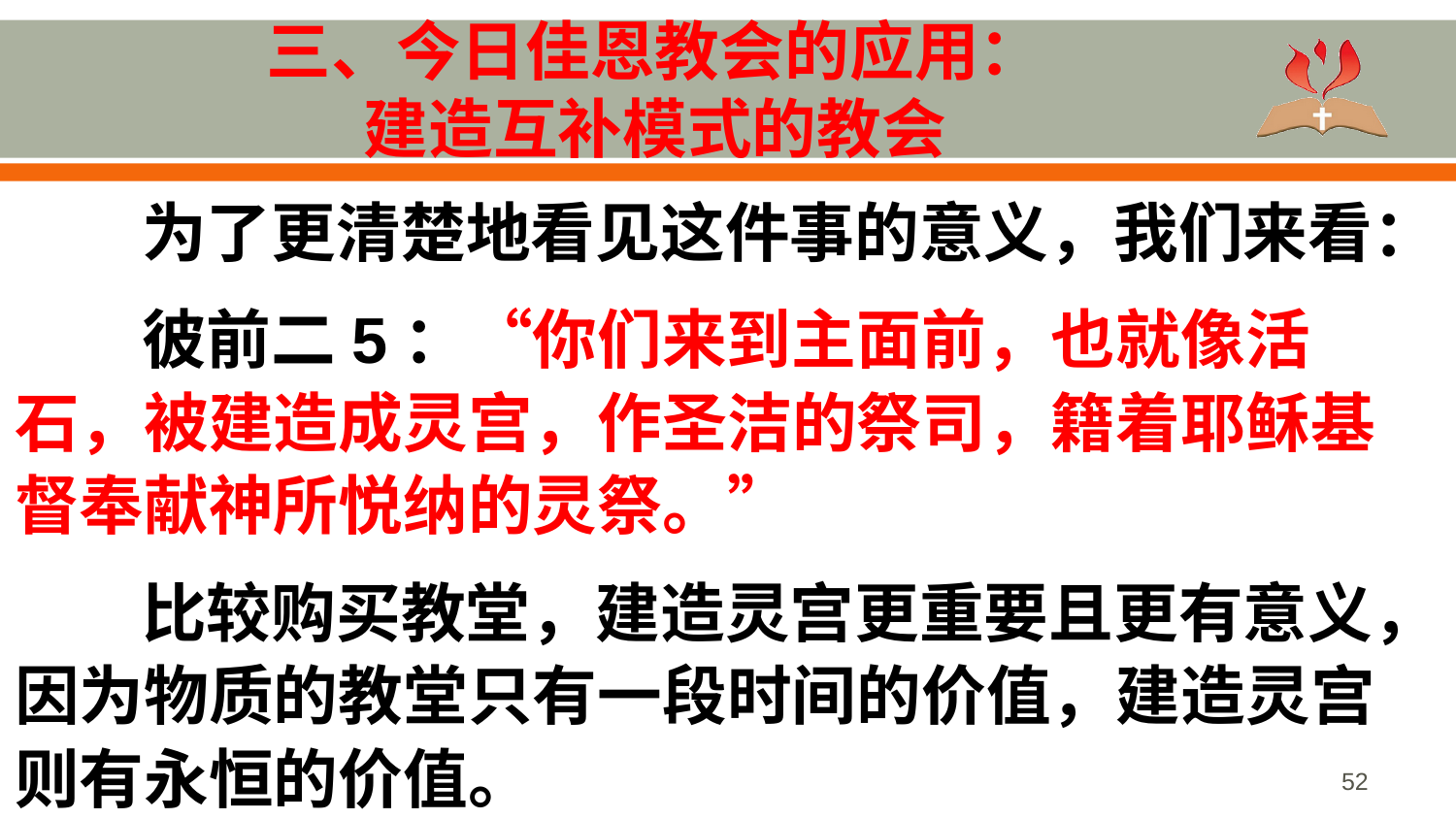

# 三、今日佳恩教会的应用： 建造互补模式的教会
为了更清楚地看见这件事的意义，我们来看：
彼前二5：“你们来到主面前，也就像活石，被建造成灵宫，作圣洁的祭司，籍着耶稣基督奉献神所悦纳的灵祭。”
比较购买教堂，建造灵宫更重要且更有意义，因为物质的教堂只有一段时间的价值，建造灵宫则有永恒的价值。

52